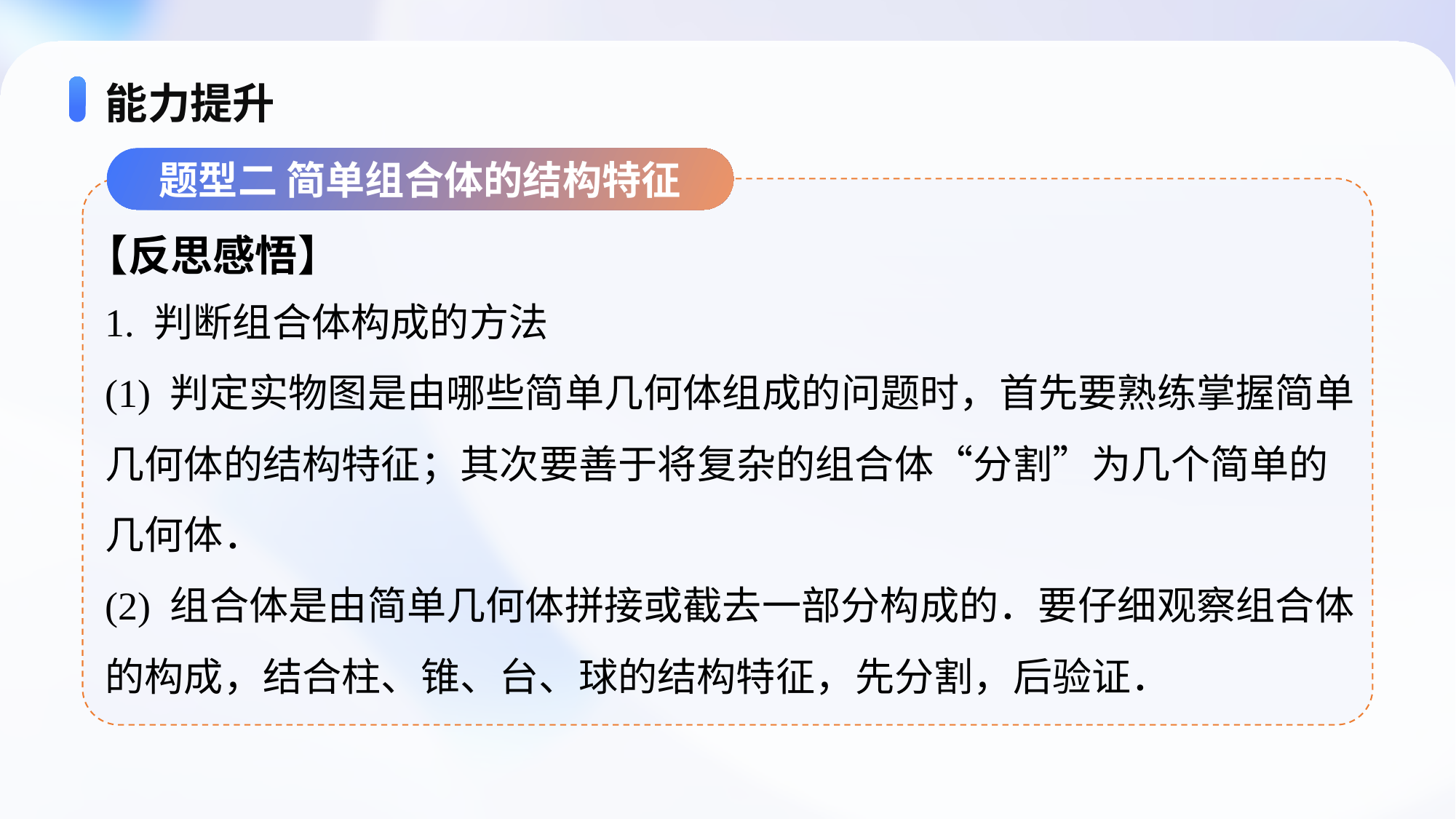

# 能力提升
题型二 简单组合体的结构特征

【反思感悟】
1. 判断组合体构成的方法
(1) 判定实物图是由哪些简单几何体组成的问题时，首先要熟练掌握简单几何体的结构特征；其次要善于将复杂的组合体“分割”为几个简单的几何体．
(2) 组合体是由简单几何体拼接或截去一部分构成的．要仔细观察组合体的构成，结合柱、锥、台、球的结构特征，先分割，后验证．